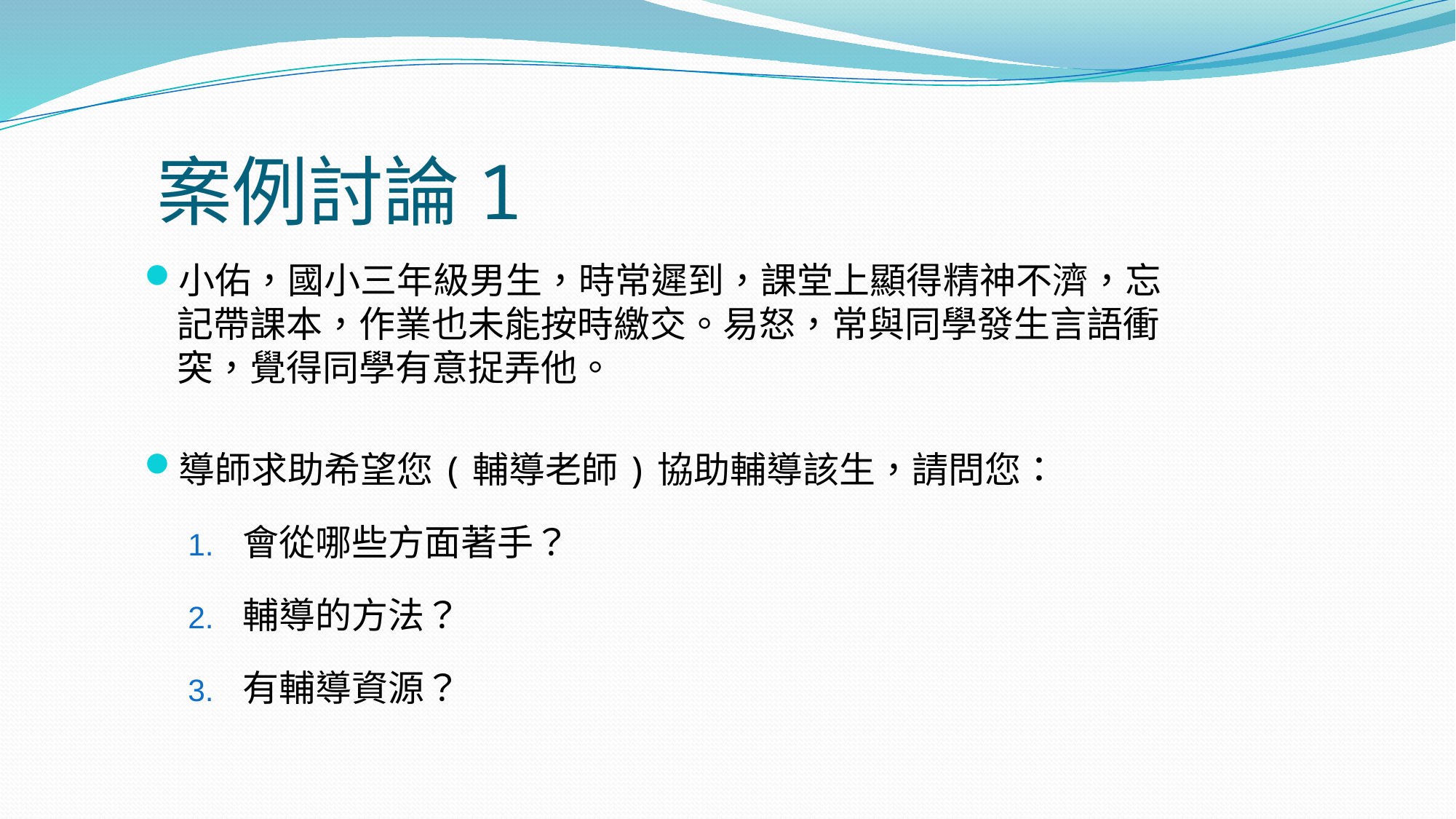

# 案例討論1
小佑，國小三年級男生，時常遲到，課堂上顯得精神不濟，忘記帶課本，作業也未能按時繳交。易怒，常與同學發生言語衝突，覺得同學有意捉弄他。

導師求助希望您(輔導老師)協助輔導該生，請問您：
會從哪些方面著手？
輔導的方法？
有輔導資源？